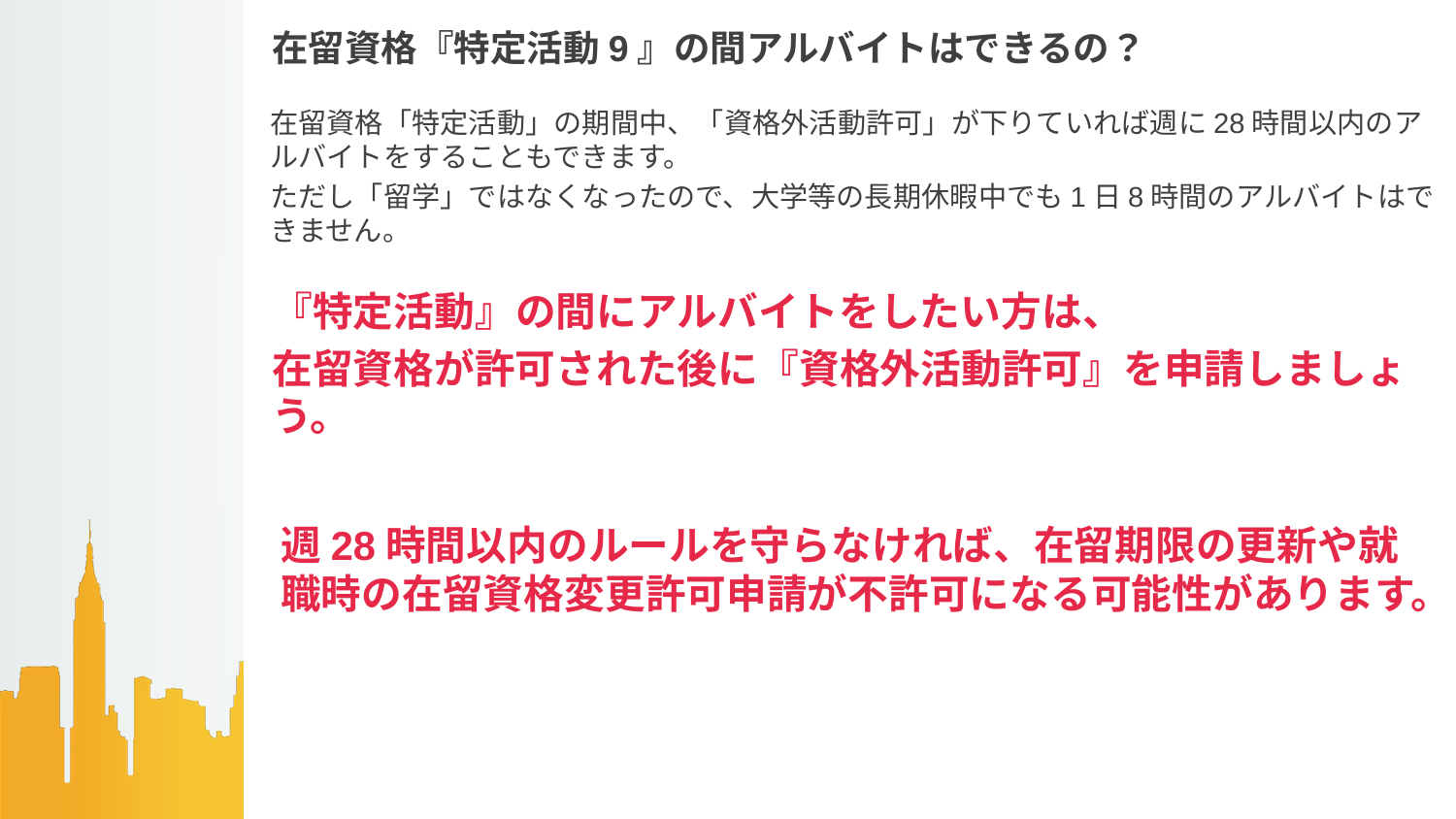

# 在留資格『特定活動9』の間アルバイトはできるの？
在留資格「特定活動」の期間中、「資格外活動許可」が下りていれば週に28時間以内のアルバイトをすることもできます。
ただし「留学」ではなくなったので、大学等の長期休暇中でも1日8時間のアルバイトはできません。
『特定活動』の間にアルバイトをしたい方は、
在留資格が許可された後に『資格外活動許可』を申請しましょう。
週28時間以内のルールを守らなければ、在留期限の更新や就職時の在留資格変更許可申請が不許可になる可能性があります。